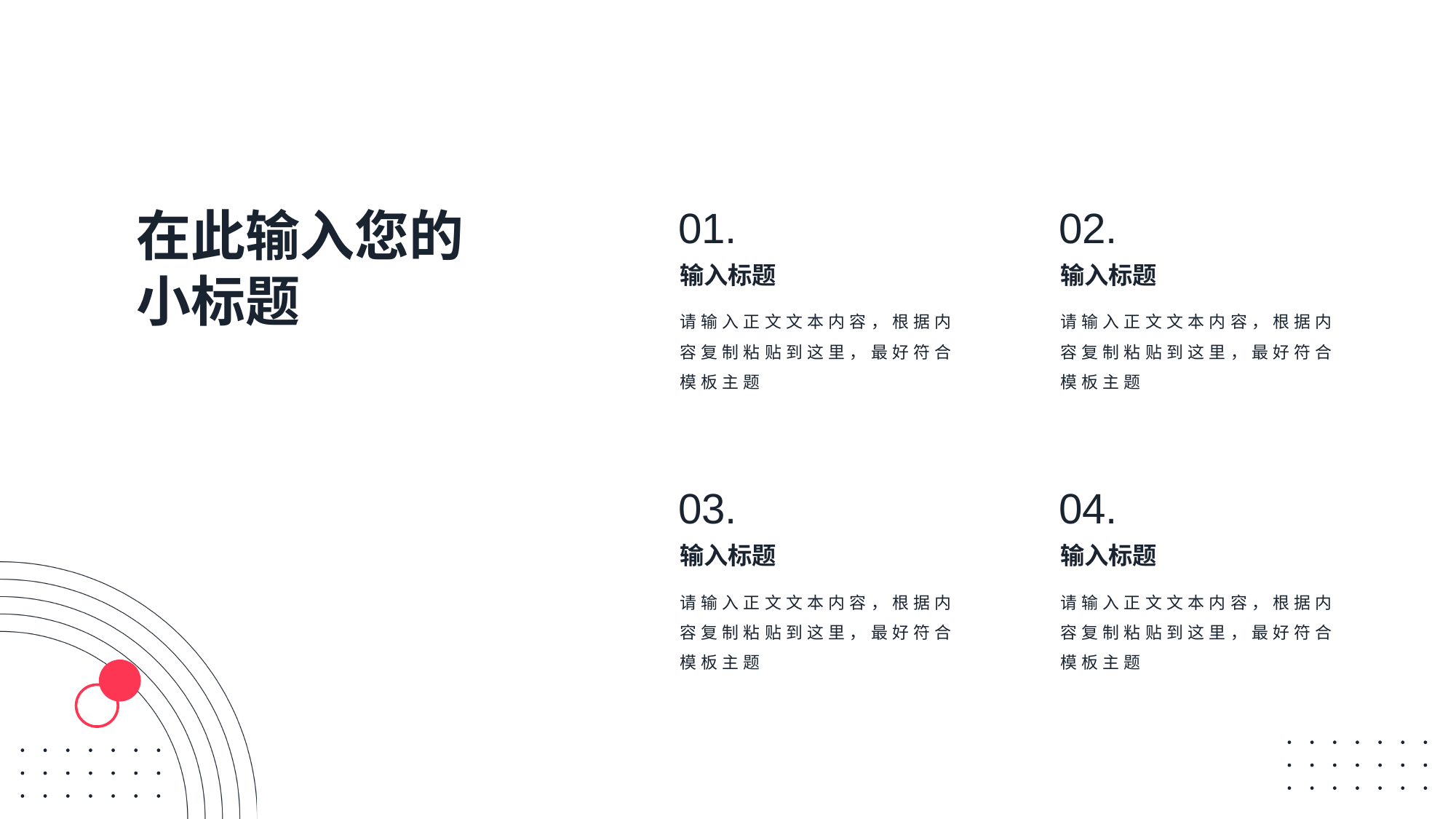

01.
02.
在此输入您的
小标题
输入标题
输入标题
请输入正文文本内容，根据内容复制粘贴到这里，最好符合模板主题
请输入正文文本内容，根据内容复制粘贴到这里，最好符合模板主题
03.
04.
输入标题
输入标题
请输入正文文本内容，根据内容复制粘贴到这里，最好符合模板主题
请输入正文文本内容，根据内容复制粘贴到这里，最好符合模板主题